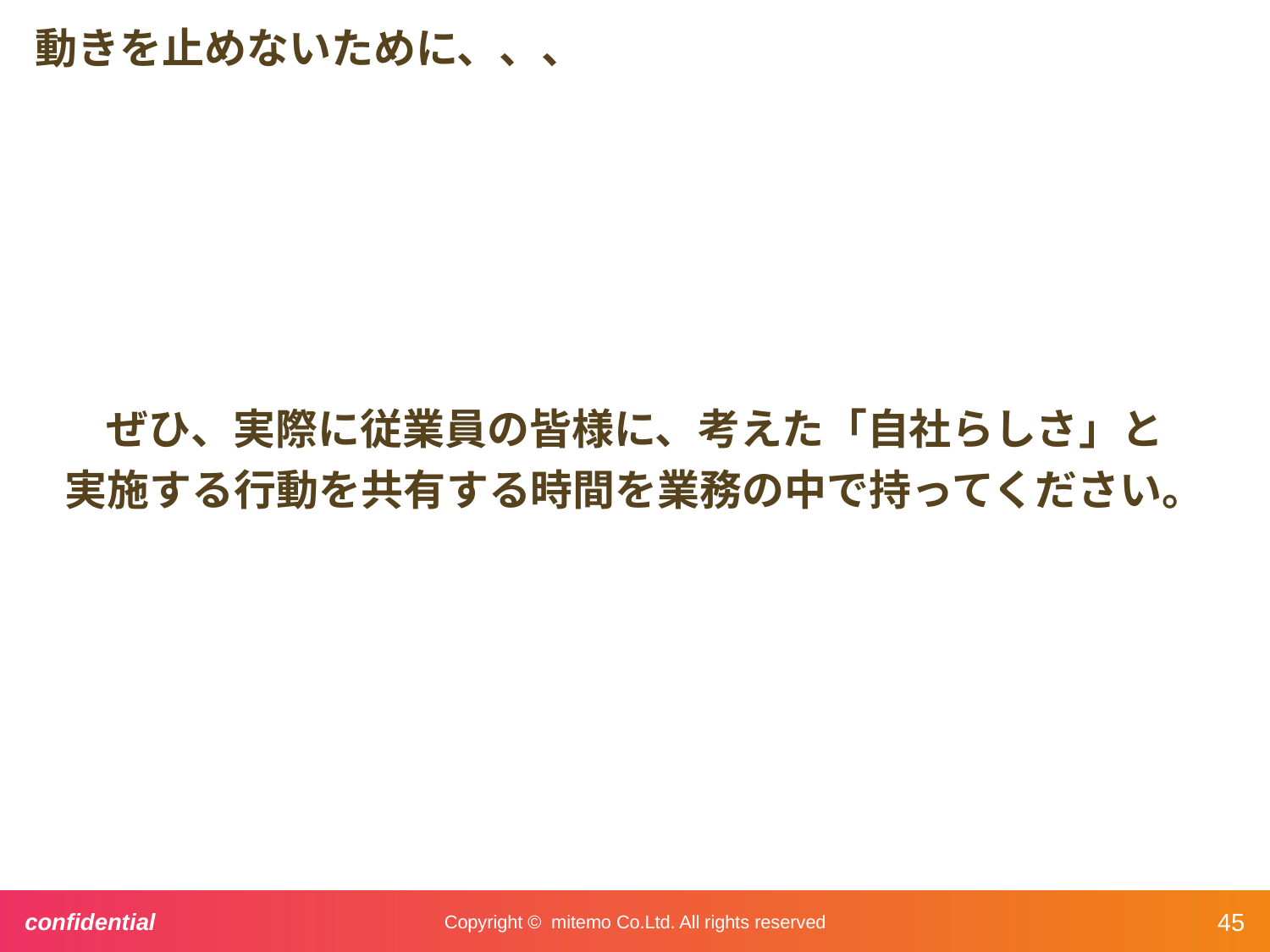

# 動きを止めないために、、、
ぜひ、実際に従業員の皆様に、考えた「自社らしさ」と
実施する行動を共有する時間を業務の中で持ってください。